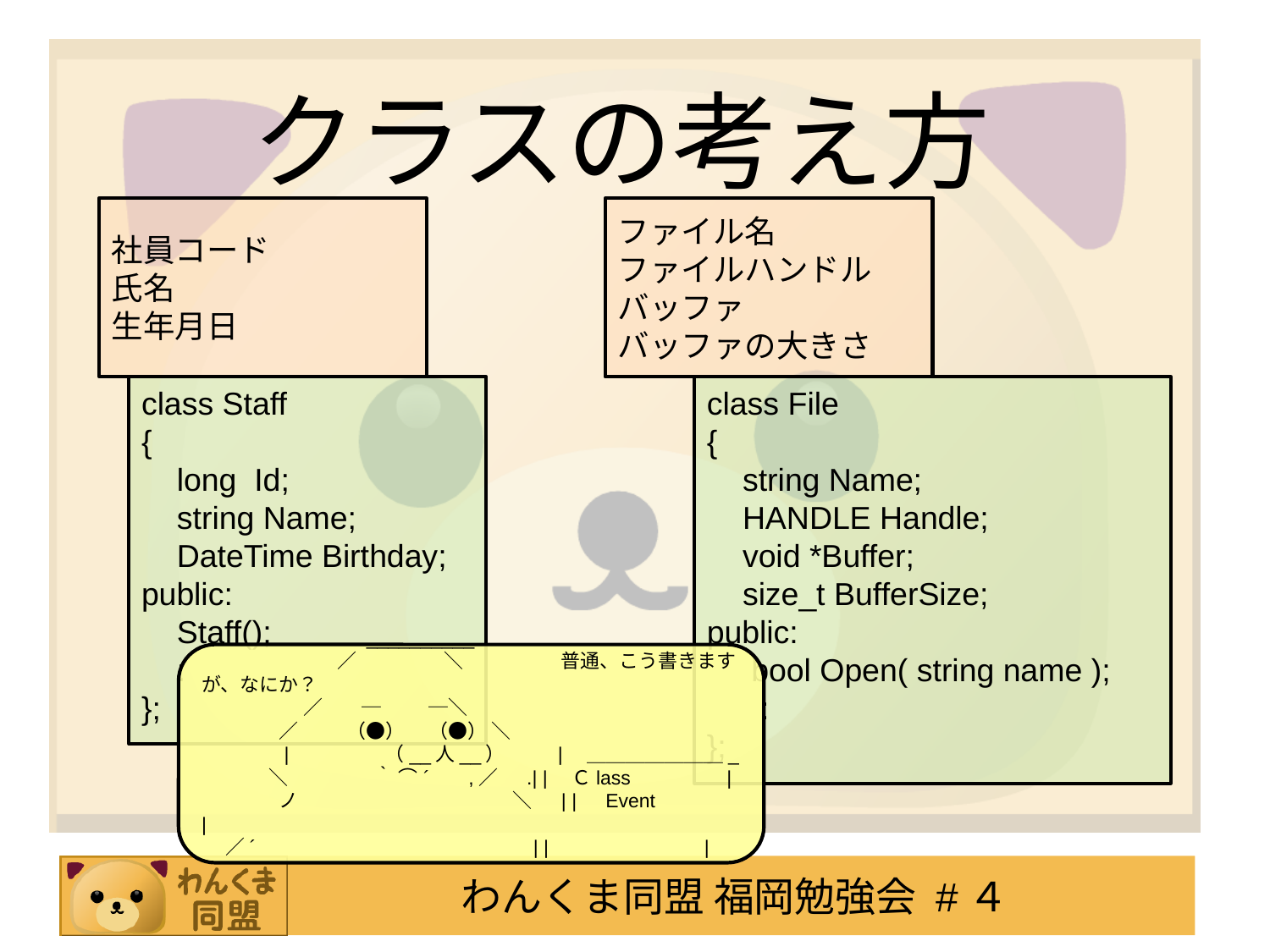

# クラスの考え方

社員コード
氏名
生年月日
ファイル名
ファイルハンドル
バッファ
バッファの大きさ
class Staff
{
    long  Id;
    string Name;
    DateTime Birthday;
public:
    Staff();
    :
};
class File
{
    string Name;
    HANDLE Handle;
    void *Buffer;
    size_t BufferSize;
public:
     bool Open( string name );
      :
};
　　　　　 　　　__________
　　　　　　　／　　 　 　＼　　　　　普通、こう書きますが、なにか？
　　　　 　／　　─　 　 ─＼
　　　　／ 　　 （●） 　（●） ＼
　　　　|　 　　 　 （__人__）　 　 |　＿＿＿＿＿＿＿_
　 　　 ＼　　 　　 ｀ ⌒´ 　 ,／　 .| |　Ｃlass　　  　　|
　　　　ノ　　　　　　　　　　　＼　 | |　Event       　　|
　 ／´ 　 　　　　　　　　　　　 　| |　           　　　　|